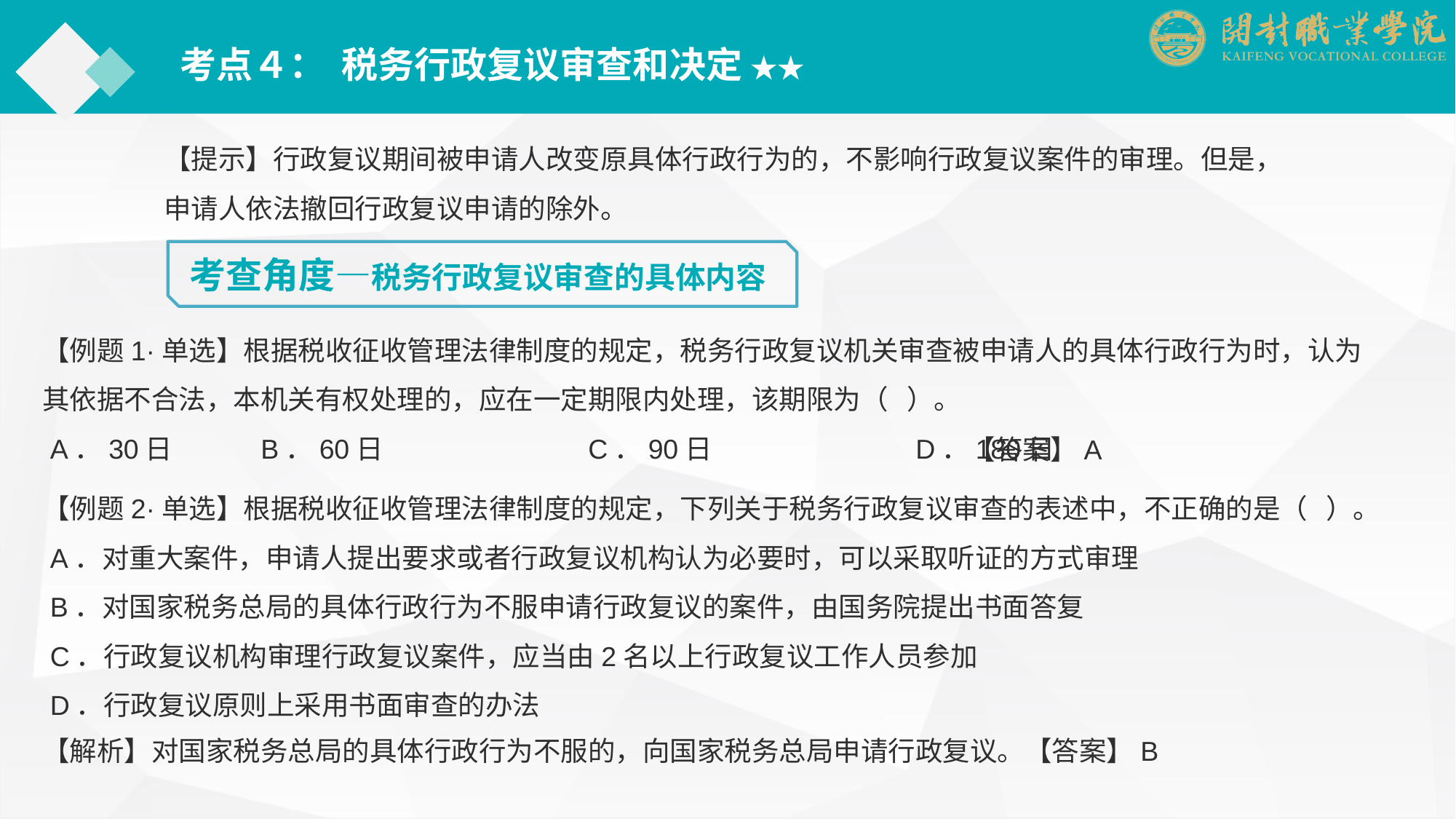

考点４：  税务行政复议审查和决定 ★★
【提示】行政复议期间被申请人改变原具体行政行为的，不影响行政复议案件的审理。但是，申请人依法撤回行政复议申请的除外。

考查角度—税务行政复议审查的具体内容
【例题1·单选】根据税收征收管理法律制度的规定，税务行政复议机关审查被申请人的具体行政行为时，认为其依据不合法，本机关有权处理的，应在一定期限内处理，该期限为（   ）。
 A．30日	B．60日		C．90日		D．180日
【答案】A
【例题2·单选】根据税收征收管理法律制度的规定，下列关于税务行政复议审查的表述中，不正确的是（   ）。
 A．对重大案件，申请人提出要求或者行政复议机构认为必要时，可以采取听证的方式审理
 B．对国家税务总局的具体行政行为不服申请行政复议的案件，由国务院提出书面答复
 C．行政复议机构审理行政复议案件，应当由2名以上行政复议工作人员参加
 D．行政复议原则上采用书面审查的办法
【解析】对国家税务总局的具体行政行为不服的，向国家税务总局申请行政复议。【答案】B